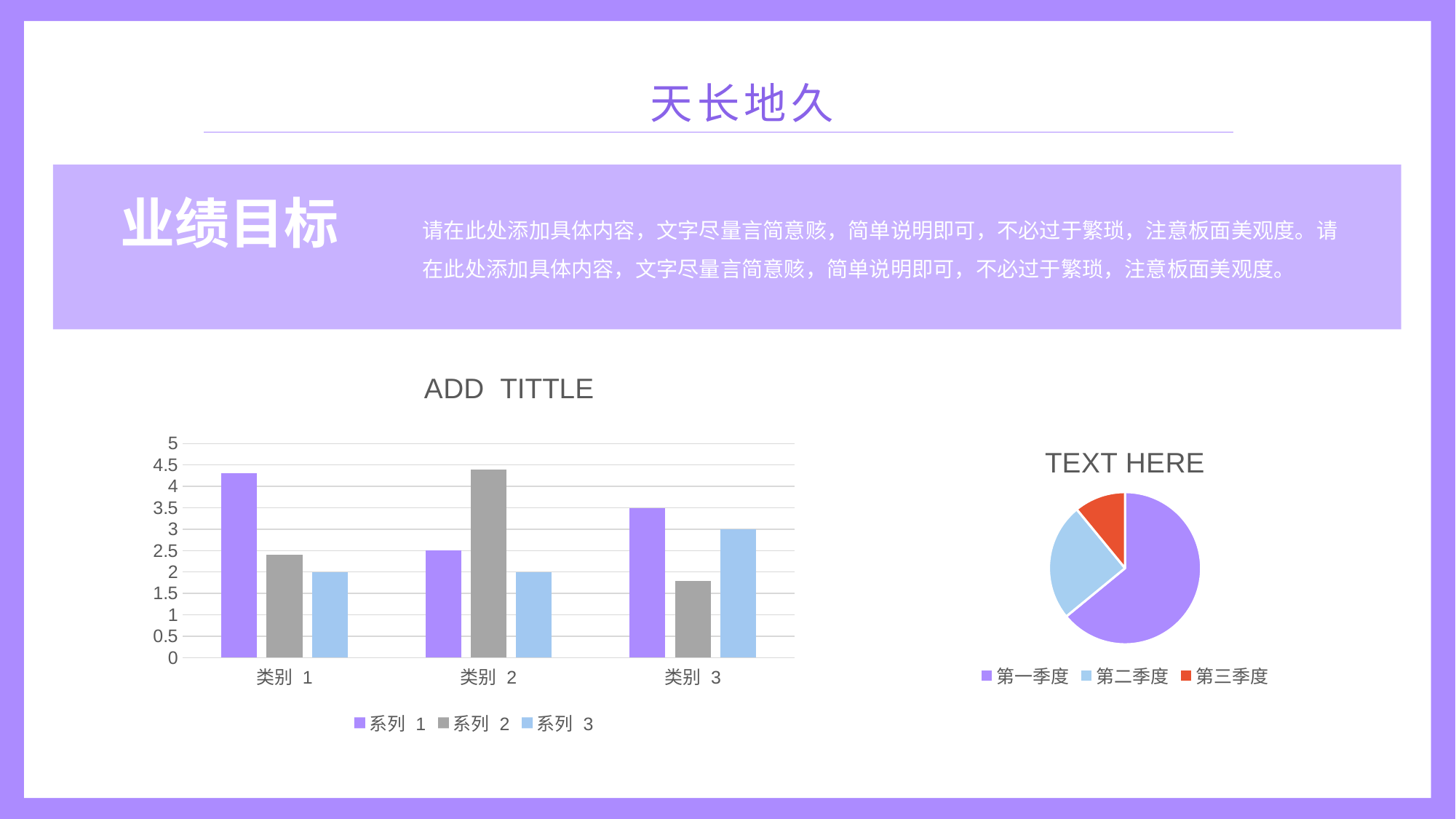

天长地久

业绩目标
请在此处添加具体内容，文字尽量言简意赅，简单说明即可，不必过于繁琐，注意板面美观度。请在此处添加具体内容，文字尽量言简意赅，简单说明即可，不必过于繁琐，注意板面美观度。

### Chart: ADD  TITTLE

| Category | 系列 1 | 系列 2 | 系列 3 |
|---|---|---|---|
| 类别 1 | 4.3 | 2.4 | 2.0 |
| 类别 2 | 2.5 | 4.4 | 2.0 |
| 类别 3 | 3.5 | 1.8 | 3.0 |

### Chart: TEXT HERE

| Category | 销售额 |
|---|---|
| 第一季度 | 8.2 |
| 第二季度 | 3.2 |
| 第三季度 | 1.4 |